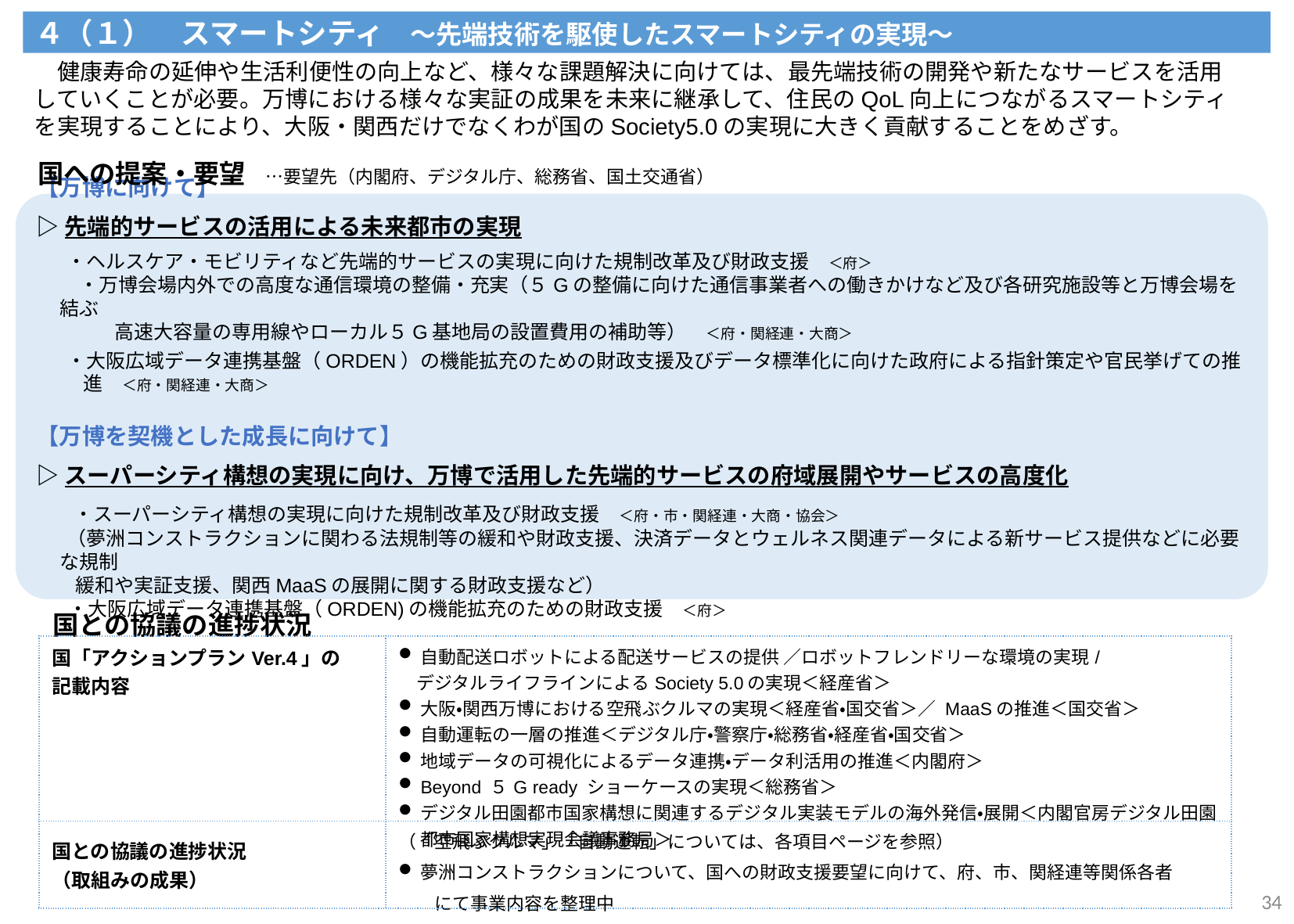

４（１）　スマートシティ　～先端技術を駆使したスマートシティの実現～
　健康寿命の延伸や生活利便性の向上など、様々な課題解決に向けては、最先端技術の開発や新たなサービスを活用していくことが必要。万博における様々な実証の成果を未来に継承して、住民のQoL向上につながるスマートシティを実現することにより、大阪・関西だけでなくわが国のSociety5.0の実現に大きく貢献することをめざす。
国への提案・要望　…要望先（内閣府、デジタル庁、総務省、国土交通省）
【万博に向けて】

▷先端的サービスの活用による未来都市の実現
      ・ヘルスケア・モビリティなど先端的サービスの実現に向けた規制改革及び財政支援　＜府＞
　・万博会場内外での高度な通信環境の整備・充実（５Gの整備に向けた通信事業者への働きかけなど及び各研究施設等と万博会場を結ぶ
　　　　高速大容量の専用線やローカル５G基地局の設置費用の補助等）　＜府・関経連・大商＞
      ・大阪広域データ連携基盤（ORDEN）の機能拡充のための財政支援及びデータ標準化に向けた政府による指針策定や官民挙げての推進　＜府・関経連・大商＞

【万博を契機とした成長に向けて】

▷スーパーシティ構想の実現に向け、万博で活用した先端的サービスの府域展開やサービスの高度化
      ・スーパーシティ構想の実現に向けた規制改革及び財政支援　＜府・市・関経連・大商・協会＞
      （夢洲コンストラクションに関わる法規制等の緩和や財政支援、決済データとウェルネス関連データによる新サービス提供などに必要な規制
        緩和や実証支援、関西MaaSの展開に関する財政支援など）
  ・大阪広域データ連携基盤（ORDEN)の機能拡充のための財政支援　＜府＞
国との協議の進捗状況
| 国「アクションプランVer.4」の 記載内容 | 自動配送ロボットによる配送サービスの提供 ／ロボットフレンドリーな環境の実現/ 　デジタルライフラインによるSociety 5.0の実現＜経産省＞ 大阪・関西万博における空飛ぶクルマの実現＜経産省・国交省＞／ MaaSの推進＜国交省＞ 自動運転の一層の推進＜デジタル庁・警察庁・総務省・経産省・国交省＞ 地域データの可視化によるデータ連携・データ利活用の推進＜内閣府＞ Beyond ５G ready ショーケースの実現＜総務省＞ デジタル田園都市国家構想に関連するデジタル実装モデルの海外発信・展開＜内閣官房デジタル田園都市国家構想実現会議事務局＞ |
| --- | --- |
| 国との協議の進捗状況 （取組みの成果） | （「空飛ぶクルマ」「自動運転」については、各項目ページを参照） 夢洲コンストラクションについて、国への財政支援要望に向けて、府、市、関経連等関係各者 　　にて事業内容を整理中 |

34